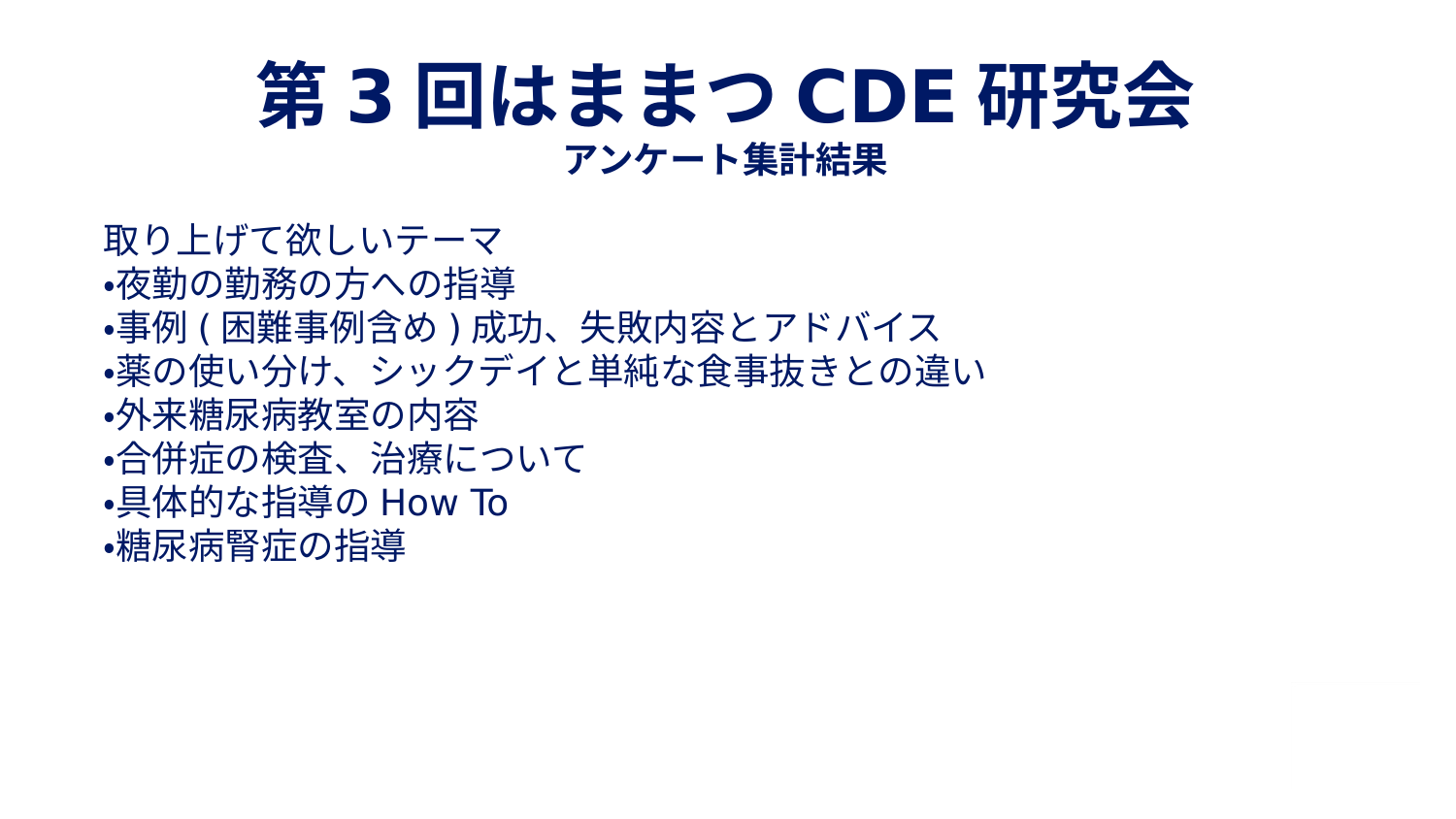

# 第3回はままつCDE研究会 アンケート集計結果
取り上げて欲しいテーマ
・夜勤の勤務の方への指導
・事例(困難事例含め)成功、失敗内容とアドバイス
・薬の使い分け、シックデイと単純な食事抜きとの違い
・外来糖尿病教室の内容
・合併症の検査、治療について
・具体的な指導のHow To
・糖尿病腎症の指導